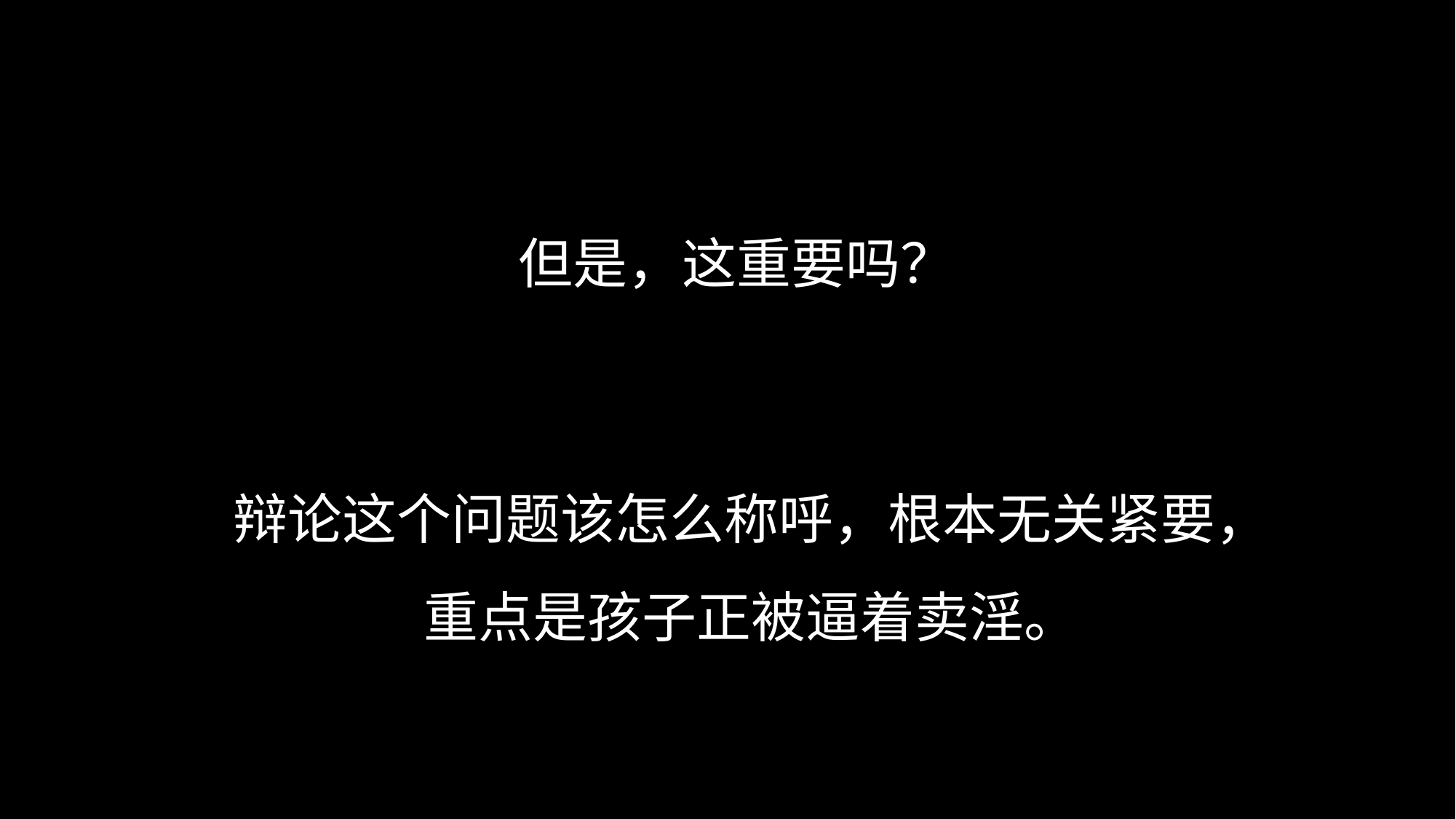

但是，这重要吗？
辩论这个问题该怎么称呼，根本无关紧要，重点是孩子正被逼着卖淫。
#